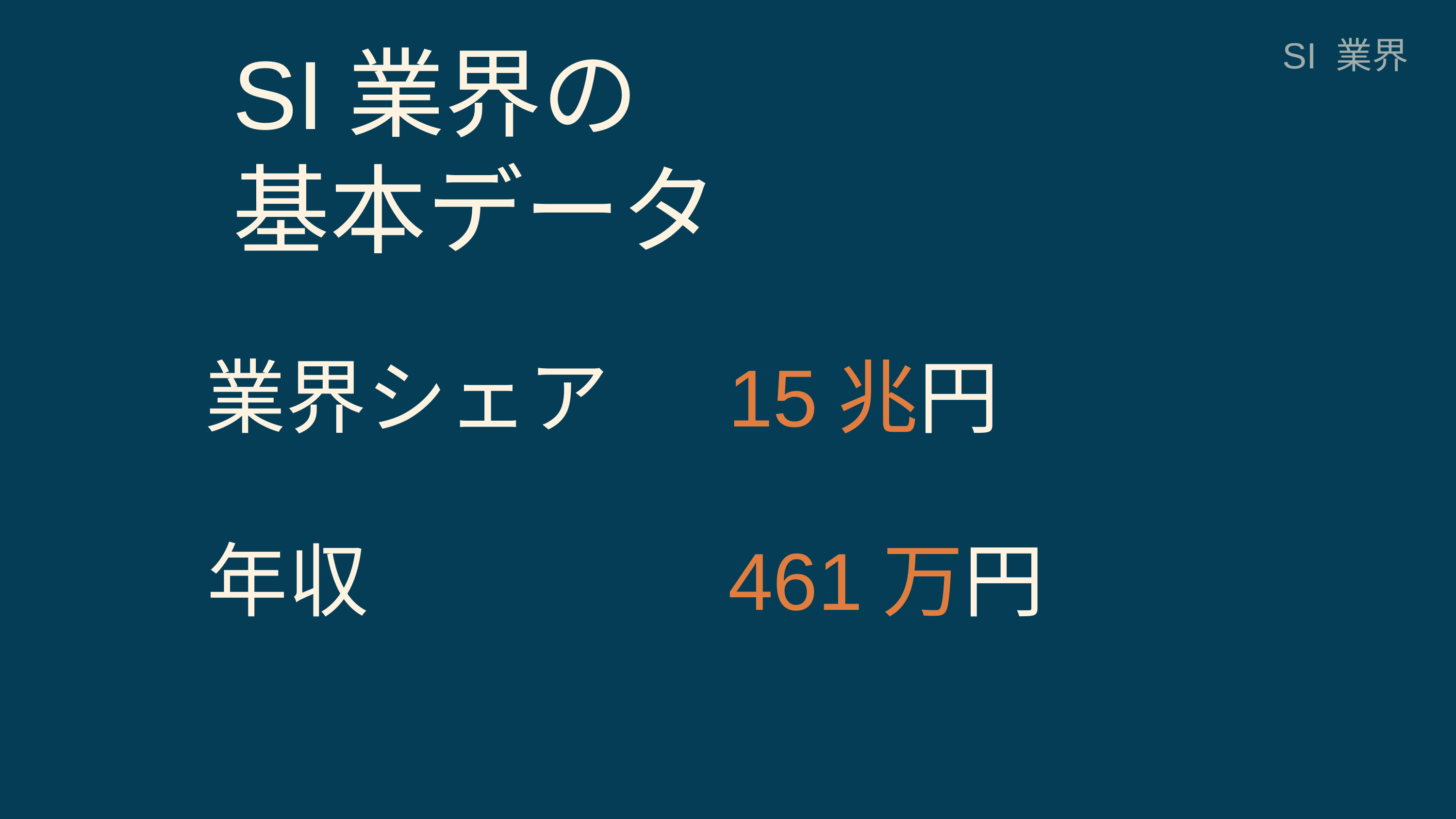

SI業界の
基本データ
 SI 業界
業界シェア
15兆円
年収
461万円